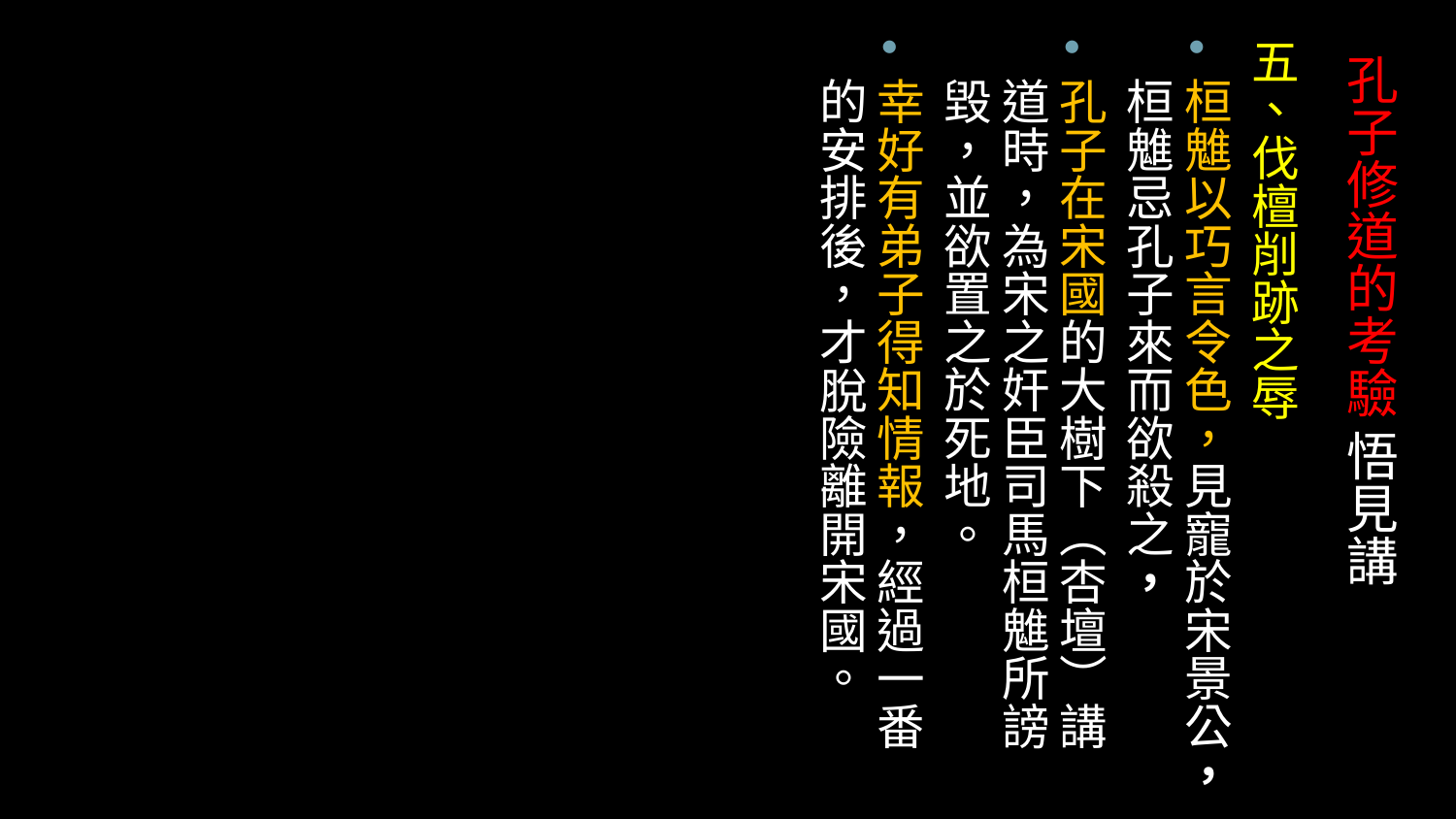

五、伐檀削跡之辱
桓魋以巧言令色，見寵於宋景公，桓魋忌孔子來而欲殺之，
孔子在宋國的大樹下（杏壇）講道時，為宋之奸臣司馬桓魋所謗毀，並欲置之於死地。
幸好有弟子得知情報，經過一番的安排後，才脫險離開宋國。

# 孔子修道的考驗 悟見講